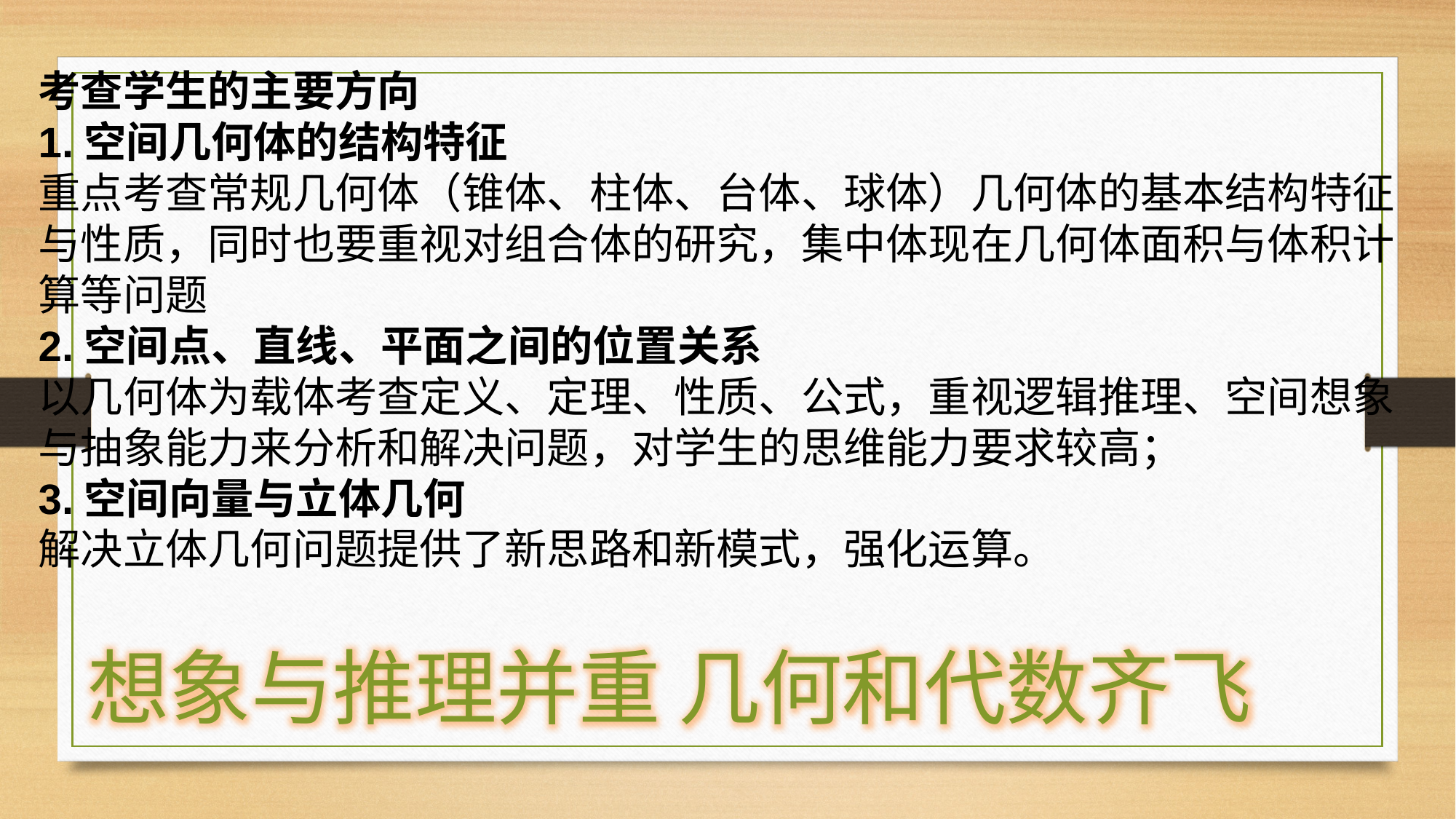

考查学生的主要方向
1.空间几何体的结构特征
重点考查常规几何体（锥体、柱体、台体、球体）几何体的基本结构特征与性质，同时也要重视对组合体的研究，集中体现在几何体面积与体积计算等问题
2.空间点、直线、平面之间的位置关系
以几何体为载体考查定义、定理、性质、公式，重视逻辑推理、空间想象与抽象能力来分析和解决问题，对学生的思维能力要求较高；
3.空间向量与立体几何
解决立体几何问题提供了新思路和新模式，强化运算。
想象与推理并重 几何和代数齐飞